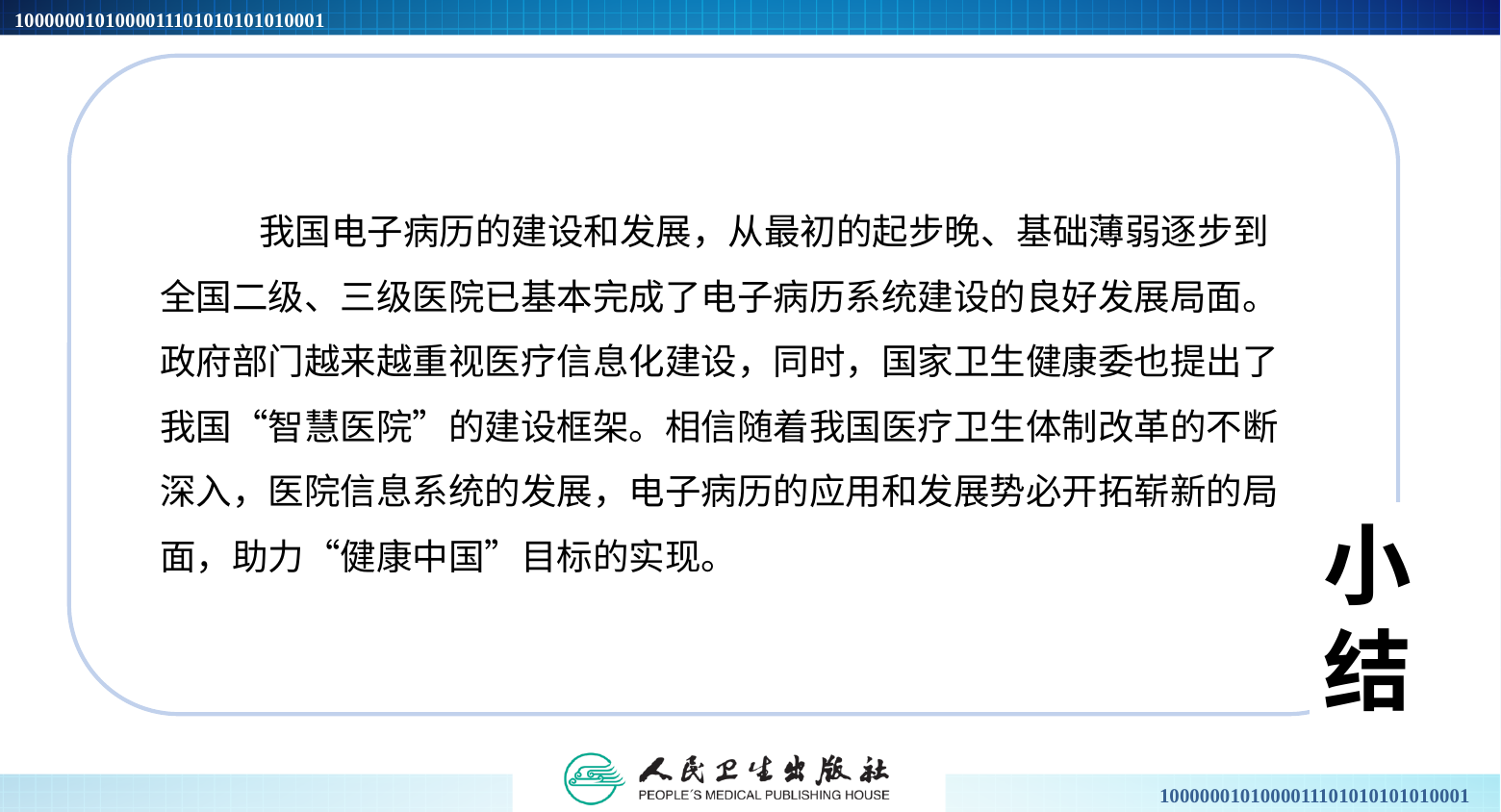

我国电子病历的建设和发展，从最初的起步晚、基础薄弱逐步到全国二级、三级医院已基本完成了电子病历系统建设的良好发展局面。政府部门越来越重视医疗信息化建设，同时，国家卫生健康委也提出了我国“智慧医院”的建设框架。相信随着我国医疗卫生体制改革的不断深入，医院信息系统的发展，电子病历的应用和发展势必开拓崭新的局面，助力“健康中国”目标的实现。